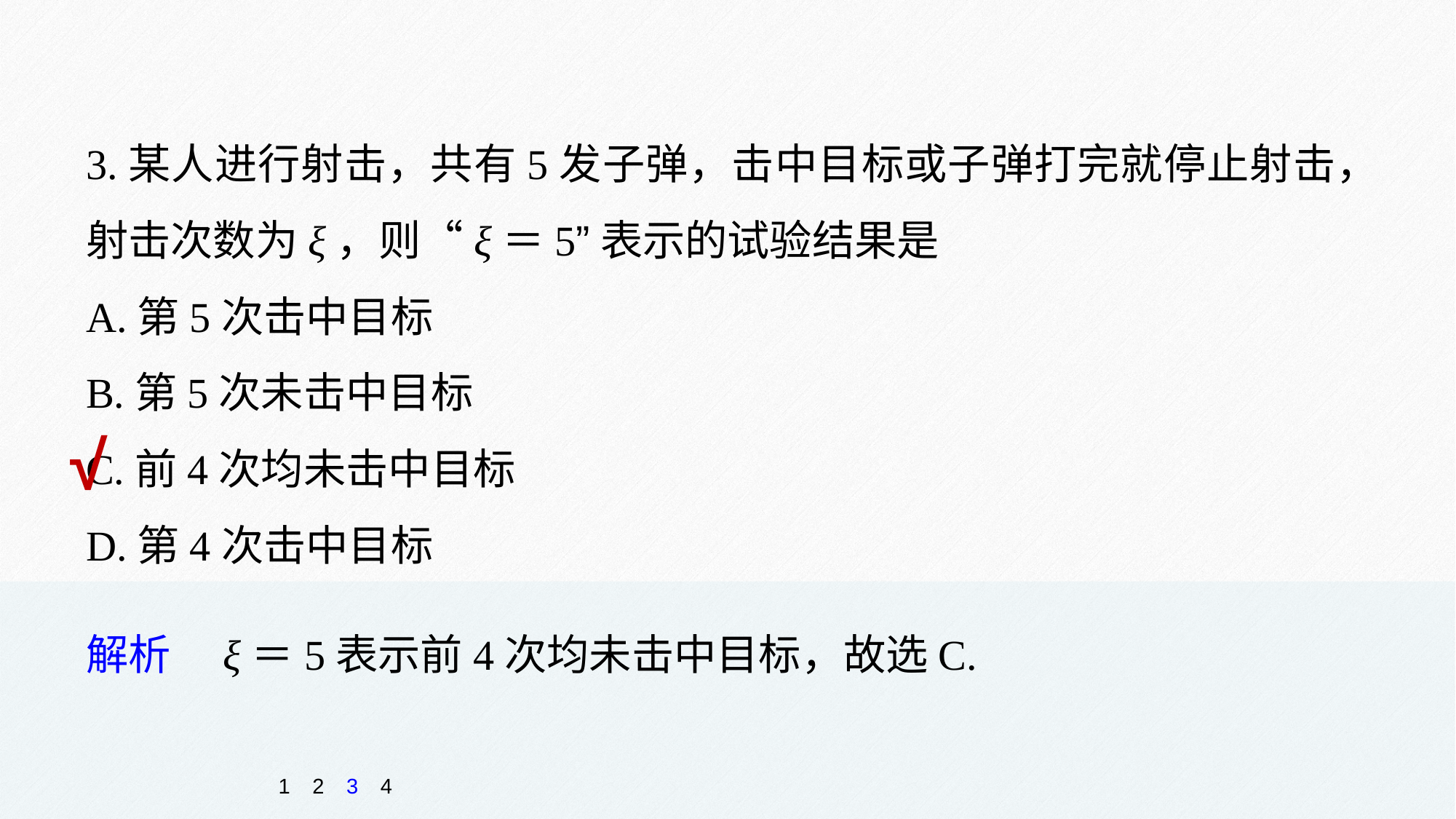

3.某人进行射击，共有5发子弹，击中目标或子弹打完就停止射击，射击次数为ξ，则“ξ＝5”表示的试验结果是
A.第5次击中目标
B.第5次未击中目标
C.前4次均未击中目标
D.第4次击中目标
√
解析　ξ＝5表示前4次均未击中目标，故选C.
1
2
3
4